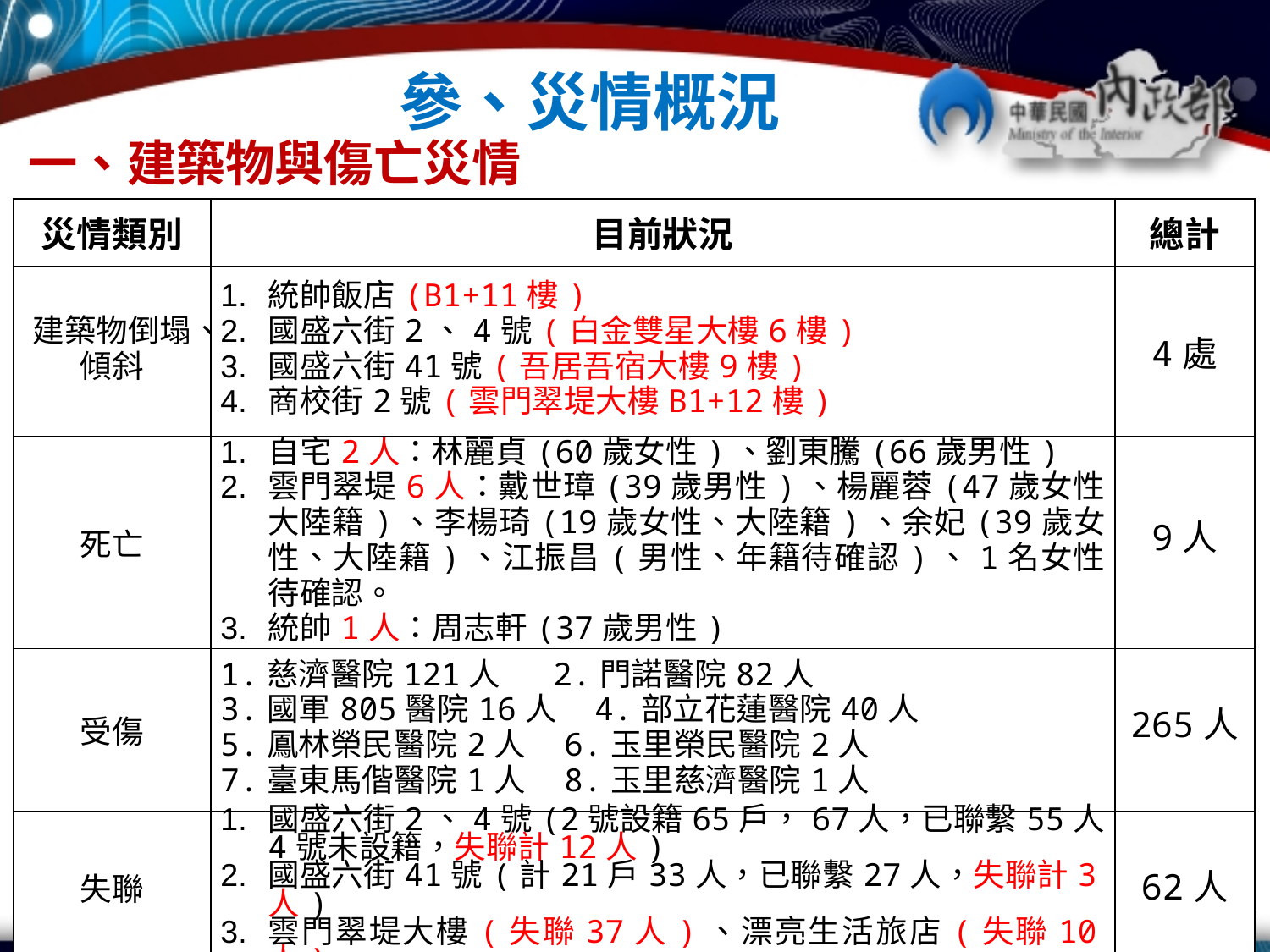

參、災情概況
一、建築物與傷亡災情
| 災情類別 | 目前狀況 | 總計 |
| --- | --- | --- |
| 建築物倒塌、傾斜 | 統帥飯店(B1+11樓) 國盛六街2、4號(白金雙星大樓6樓) 國盛六街41號(吾居吾宿大樓9樓) 商校街2號(雲門翠堤大樓B1+12樓) | 4處 |
| 死亡 | 自宅2人：林麗貞(60歲女性)、劉東騰(66歲男性) 雲門翠堤6人：戴世璋(39歲男性)、楊麗蓉(47歲女性、大陸籍)、李楊琦(19歲女性、大陸籍)、余妃(39歲女性、大陸籍)、江振昌(男性、年籍待確認)、1名女性待確認。 統帥1人：周志軒(37歲男性) | 9人 |
| 受傷 | 1.慈濟醫院121人 2.門諾醫院82人 3.國軍805醫院16人 4.部立花蓮醫院40人 5.鳳林榮民醫院2人 6.玉里榮民醫院2人 7.臺東馬偕醫院1人 8.玉里慈濟醫院1人 | 265人 |
| 失聯 | 國盛六街2、4號(2號設籍65戶，67人，已聯繫55人，4號未設籍，失聯計12人) 國盛六街41號(計21戶33人，已聯繫27人，失聯計3人) 雲門翠堤大樓(失聯37人)、漂亮生活旅店(失聯10人) | 62人 |
5